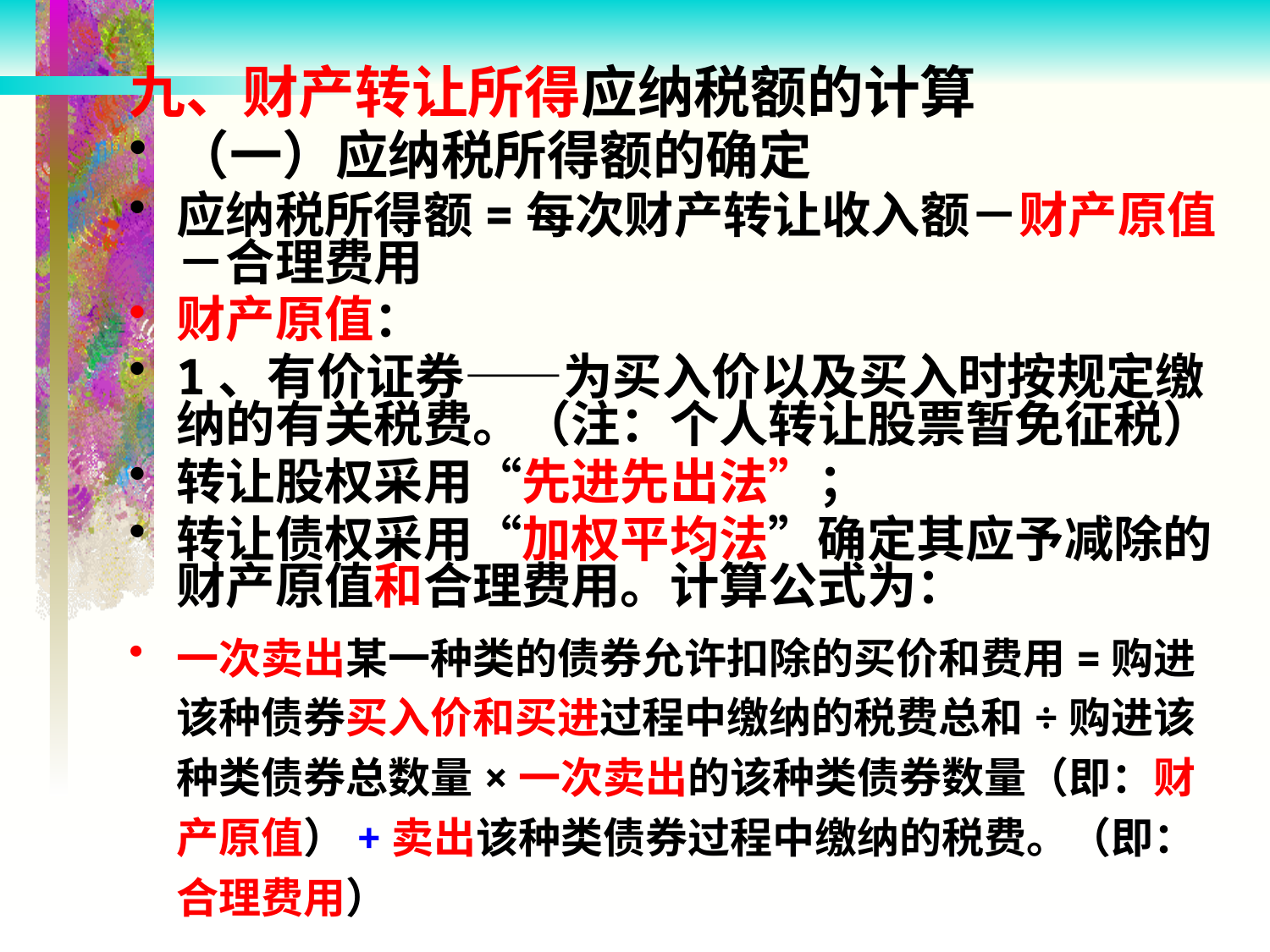

九、财产转让所得应纳税额的计算
（一）应纳税所得额的确定
应纳税所得额=每次财产转让收入额－财产原值－合理费用
财产原值：
1、有价证券——为买入价以及买入时按规定缴纳的有关税费。（注：个人转让股票暂免征税）
转让股权采用“先进先出法”；
转让债权采用“加权平均法”确定其应予减除的财产原值和合理费用。计算公式为：
一次卖出某一种类的债券允许扣除的买价和费用=购进该种债券买入价和买进过程中缴纳的税费总和÷购进该种类债券总数量×一次卖出的该种类债券数量（即：财产原值）+卖出该种类债券过程中缴纳的税费。（即：合理费用）